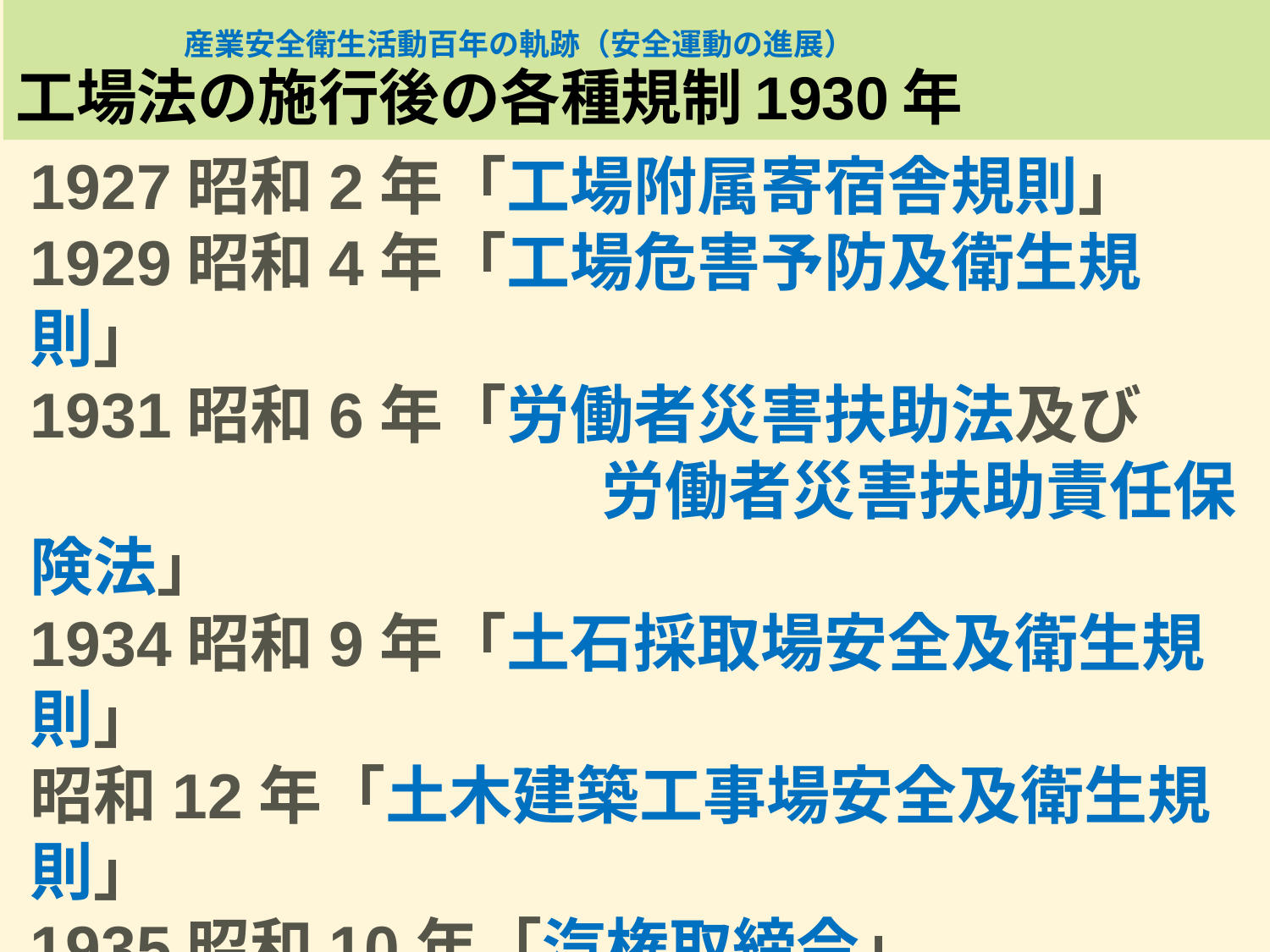

# 産業安全衛生活動百年の軌跡（安全運動の進展）　 工場法の施行後の各種規制1930年
1927昭和2年「工場附属寄宿舎規則」
1929昭和4年「工場危害予防及衛生規則」
1931昭和6年「労働者災害扶助法及び
　　　　　　　　　労働者災害扶助責任保険法」
1934昭和9年「土石採取場安全及衛生規則」
昭和12年「土木建築工事場安全及衛生規則」
1935昭和10年「汽権取締令」
　　　　　　　　　　「黄燐燐寸製造禁止法」
1941昭和16年「土木建築工事場附属寄宿舎規則」